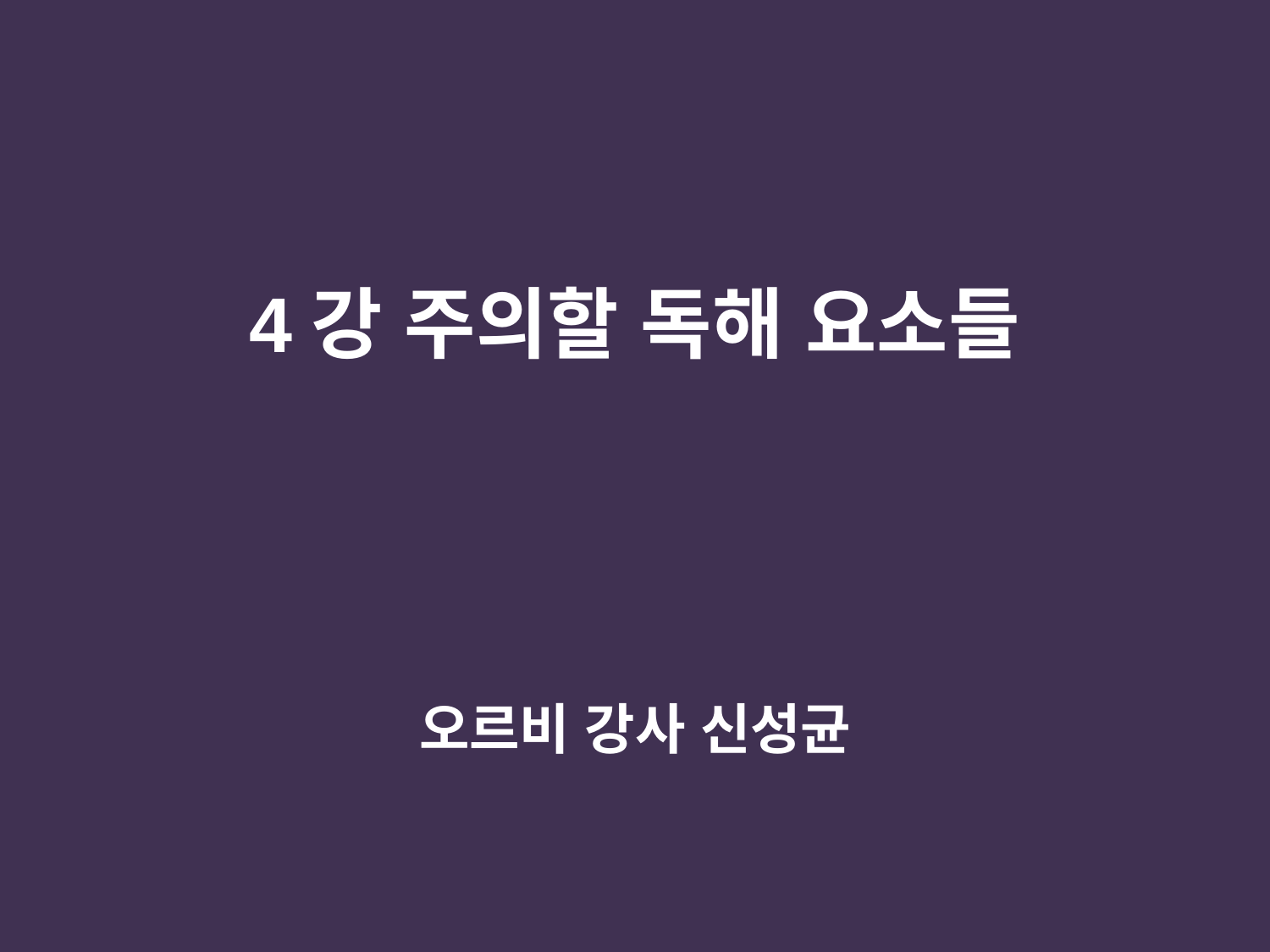

# 4강 주의할 독해 요소들 오르비 강사 신성균